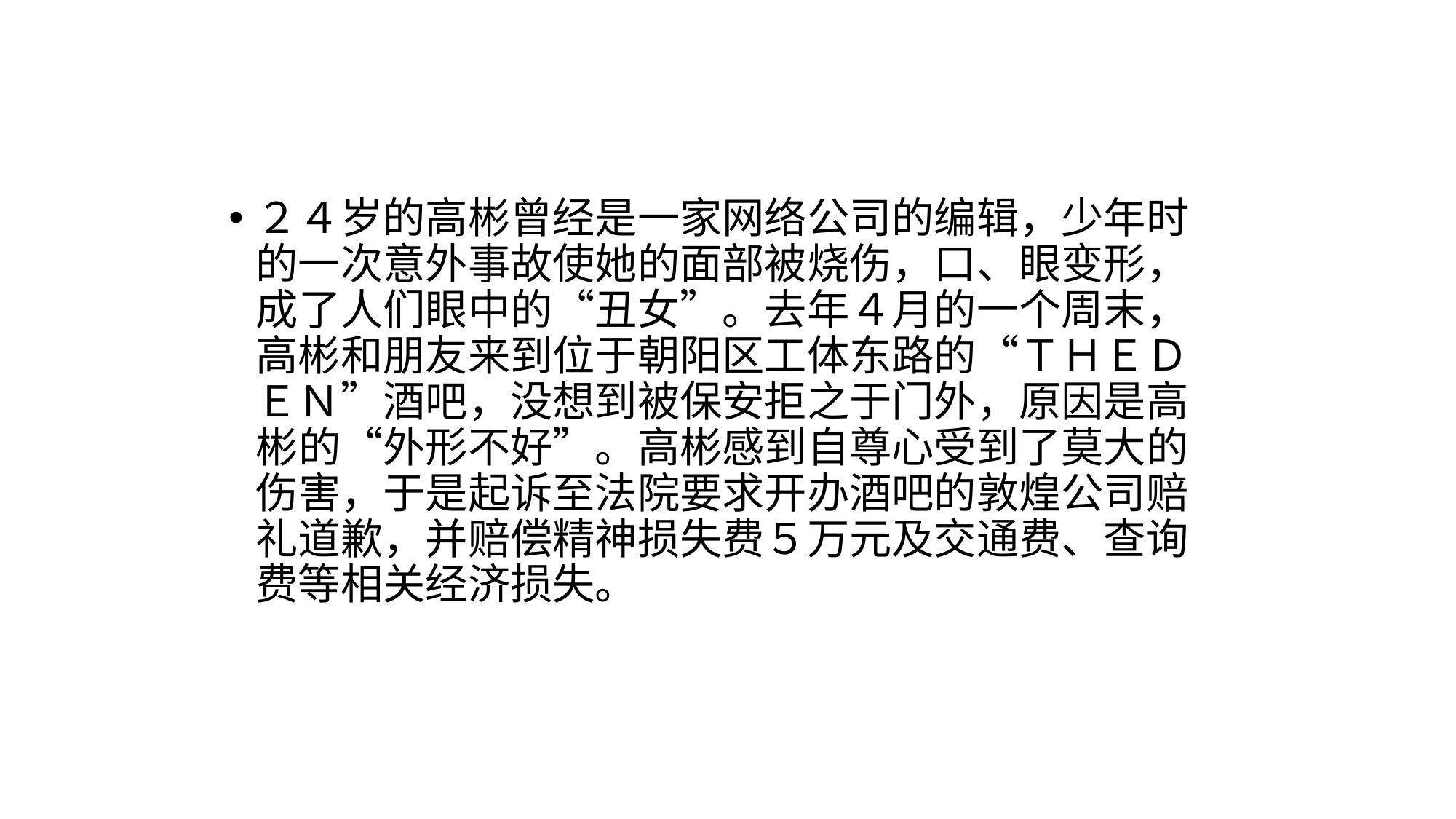

#
２４岁的高彬曾经是一家网络公司的编辑，少年时的一次意外事故使她的面部被烧伤，口、眼变形，成了人们眼中的“丑女”。去年４月的一个周末，高彬和朋友来到位于朝阳区工体东路的“ＴＨＥＤＥＮ”酒吧，没想到被保安拒之于门外，原因是高彬的“外形不好”。高彬感到自尊心受到了莫大的伤害，于是起诉至法院要求开办酒吧的敦煌公司赔礼道歉，并赔偿精神损失费５万元及交通费、查询费等相关经济损失。